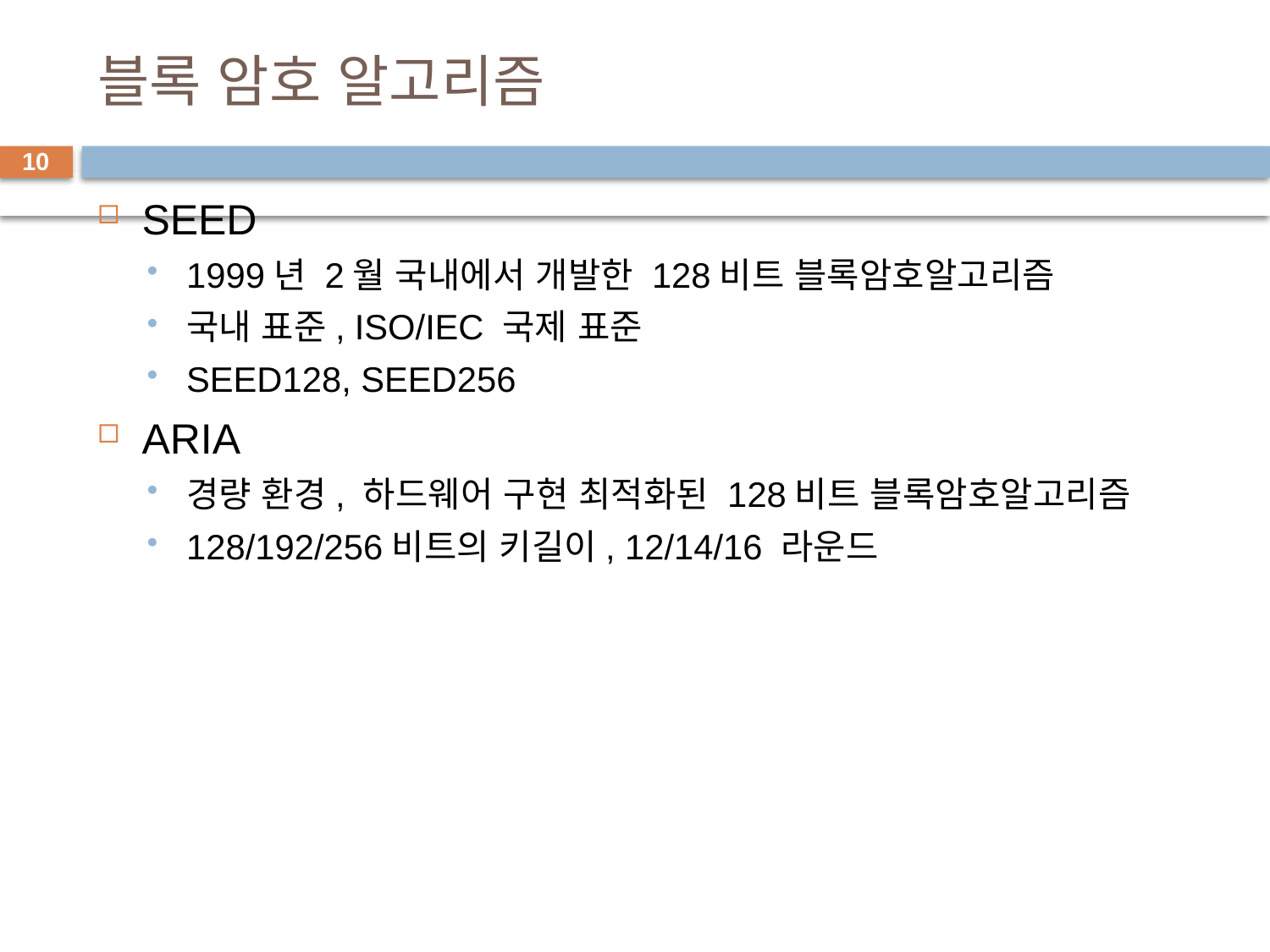

# 블록 암호 알고리즘
10
SEED
1999년 2월 국내에서 개발한 128비트 블록암호알고리즘
국내 표준, ISO/IEC 국제 표준
SEED128, SEED256
ARIA
경량 환경, 하드웨어 구현 최적화된 128비트 블록암호알고리즘
128/192/256비트의 키길이, 12/14/16 라운드